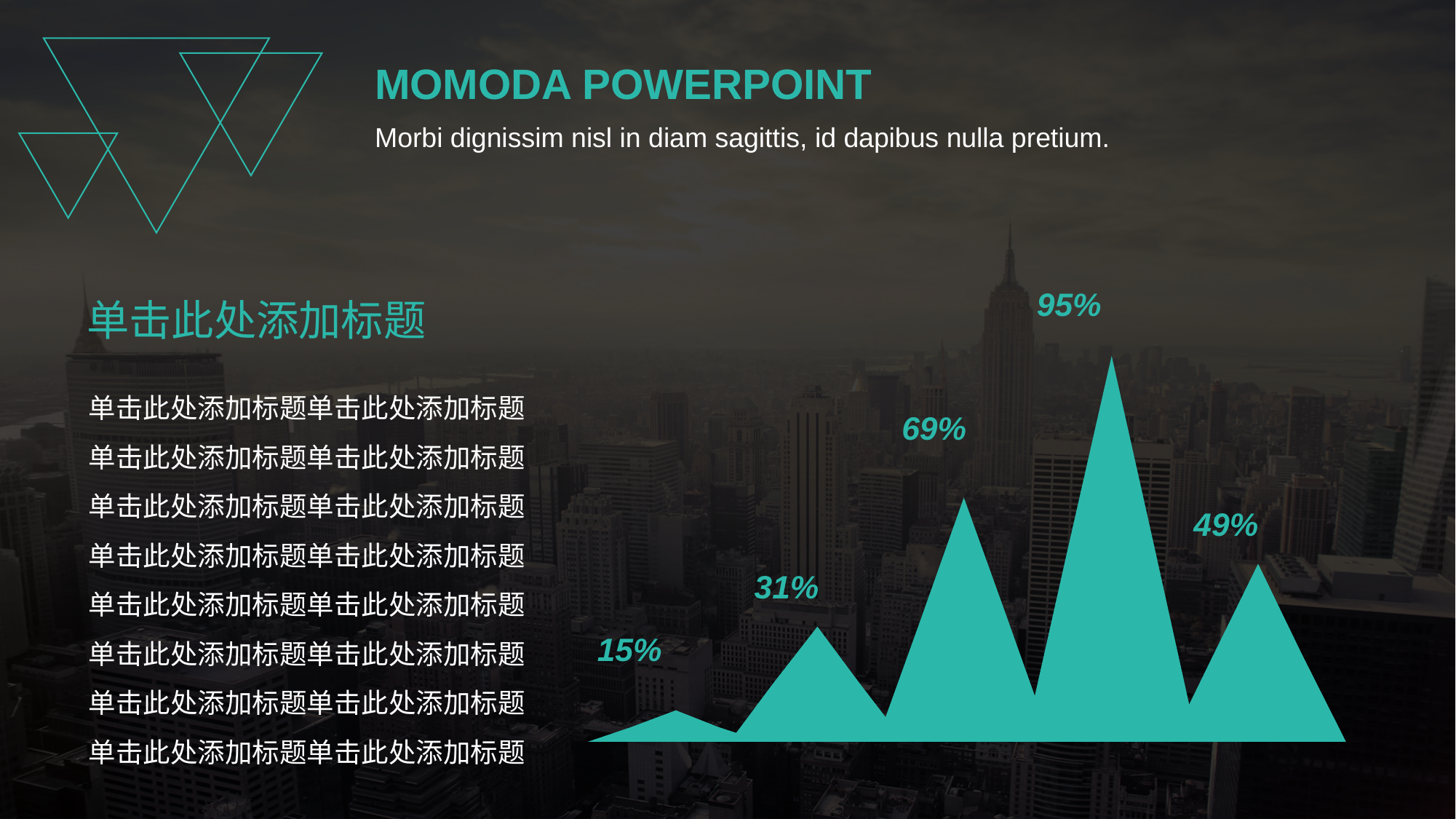

MOMODA POWERPOINT

Morbi dignissim nisl in diam sagittis, id dapibus nulla pretium.

95%
单击此处添加标题

单击此处添加标题单击此处添加标题
单击此处添加标题单击此处添加标题
单击此处添加标题单击此处添加标题
单击此处添加标题单击此处添加标题
单击此处添加标题单击此处添加标题
单击此处添加标题单击此处添加标题
单击此处添加标题单击此处添加标题
单击此处添加标题单击此处添加标题
69%

49%
31%

15%